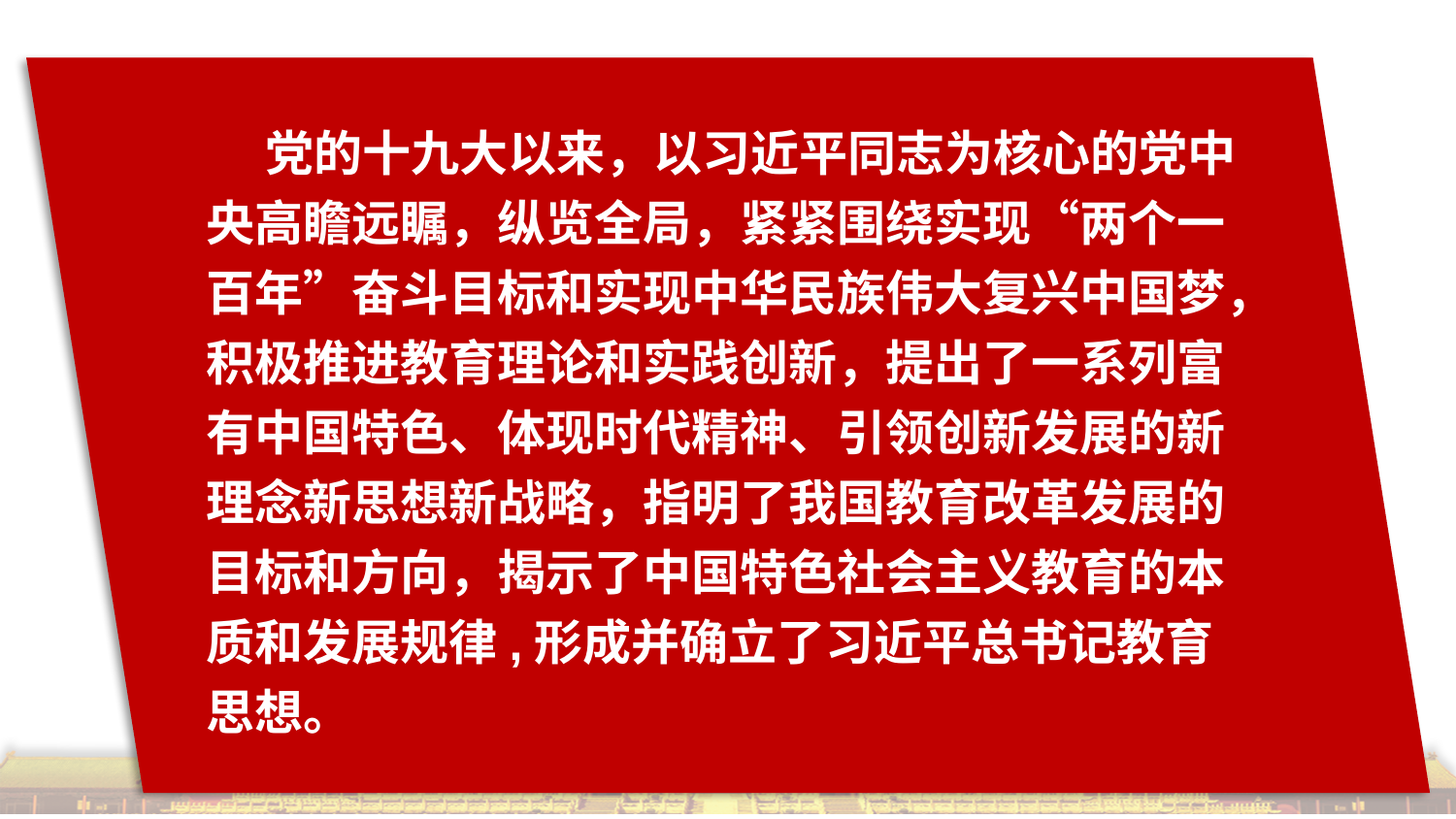

党的十九大以来，以习近平同志为核心的党中央高瞻远瞩，纵览全局，紧紧围绕实现“两个一百年”奋斗目标和实现中华民族伟大复兴中国梦，积极推进教育理论和实践创新，提出了一系列富有中国特色、体现时代精神、引领创新发展的新理念新思想新战略，指明了我国教育改革发展的目标和方向，揭示了中国特色社会主义教育的本质和发展规律,形成并确立了习近平总书记教育思想。